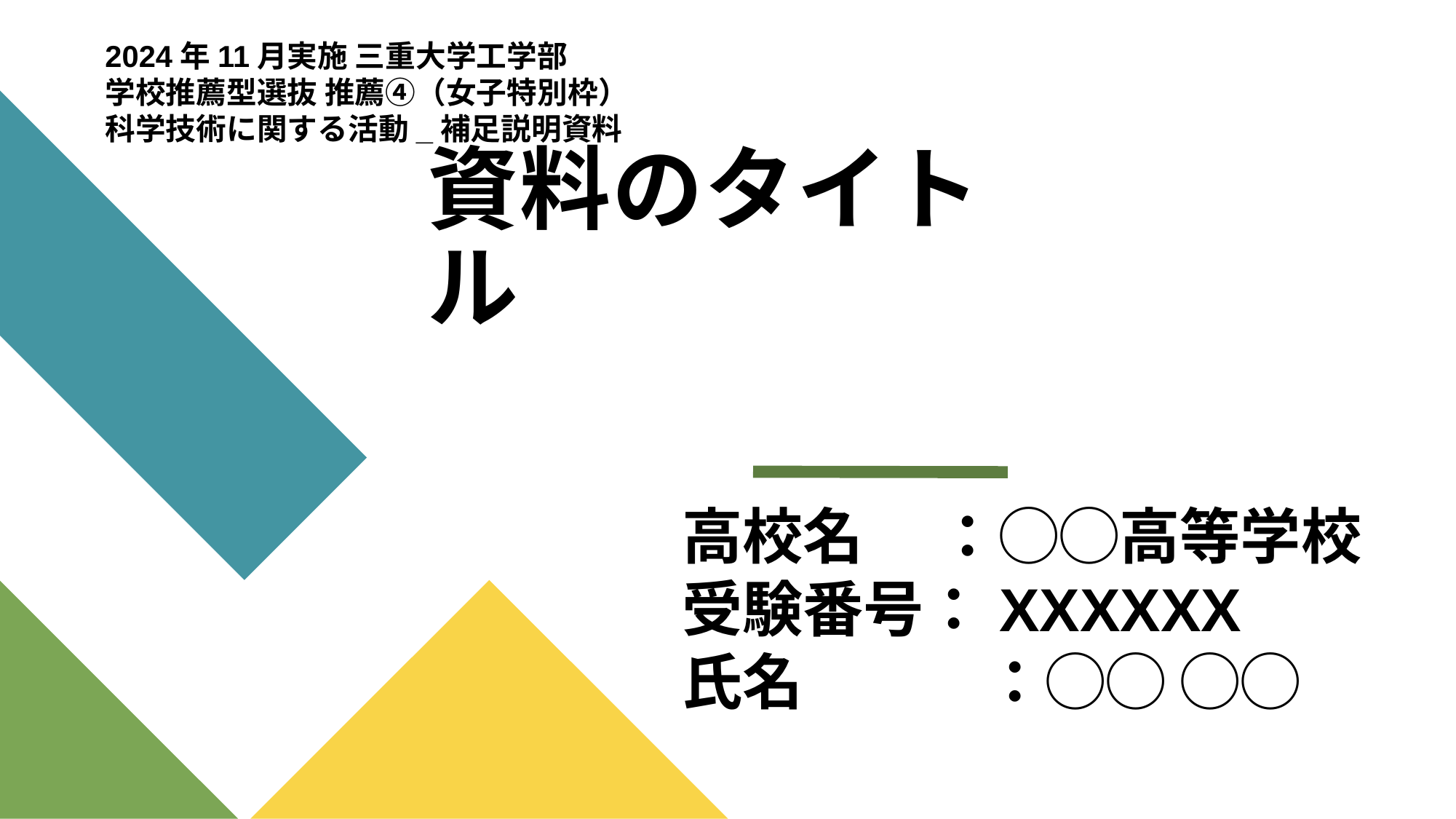

2024年11月実施 三重大学工学部
学校推薦型選抜 推薦④（女子特別枠）
科学技術に関する活動_補足説明資料

# 資料のタイトル
高校名　 ：◯◯高等学校
受験番号：XXXXXX
氏名　　　：◯◯ ◯◯